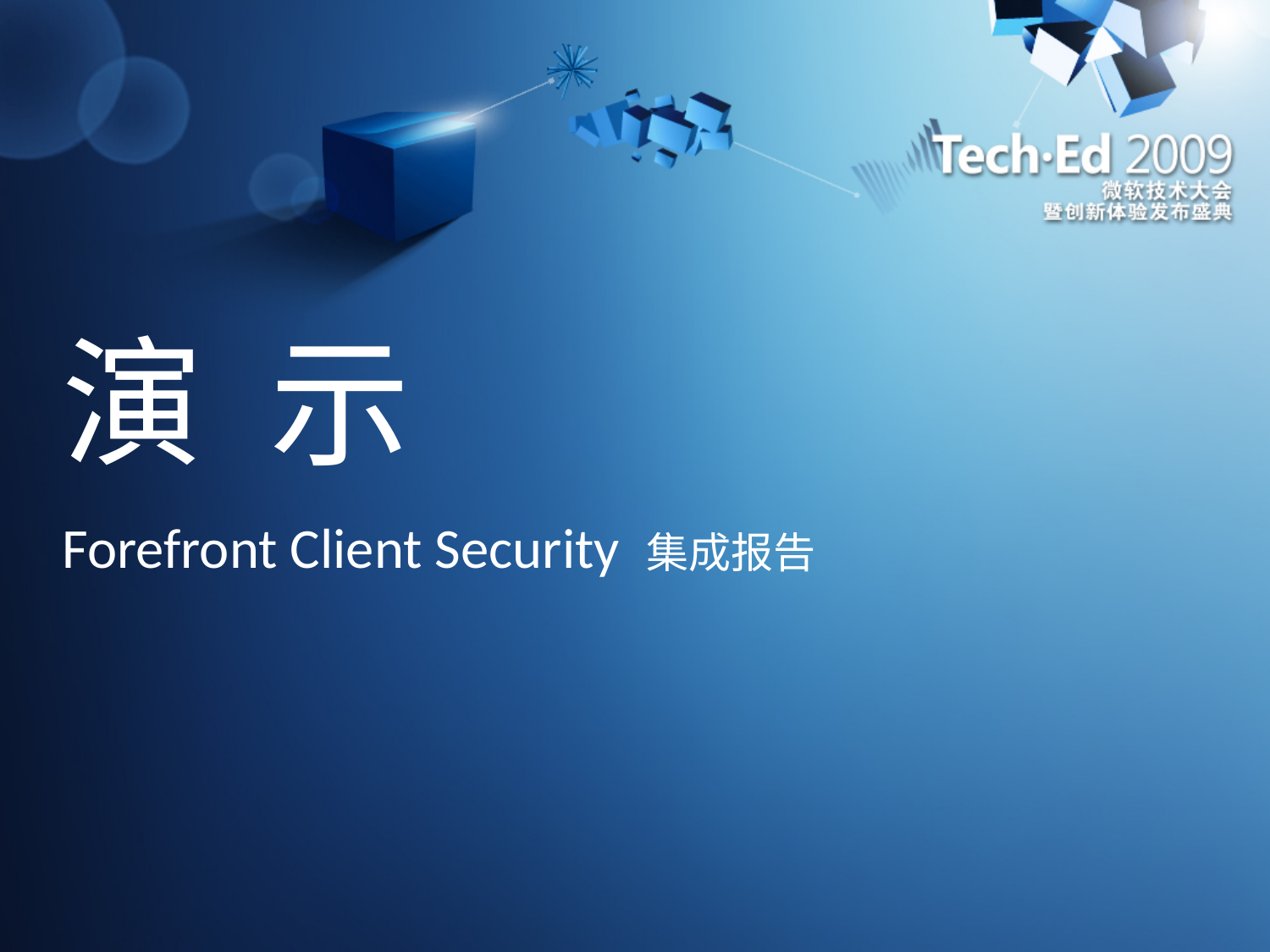

# 演 示
Forefront Client Security 集成报告